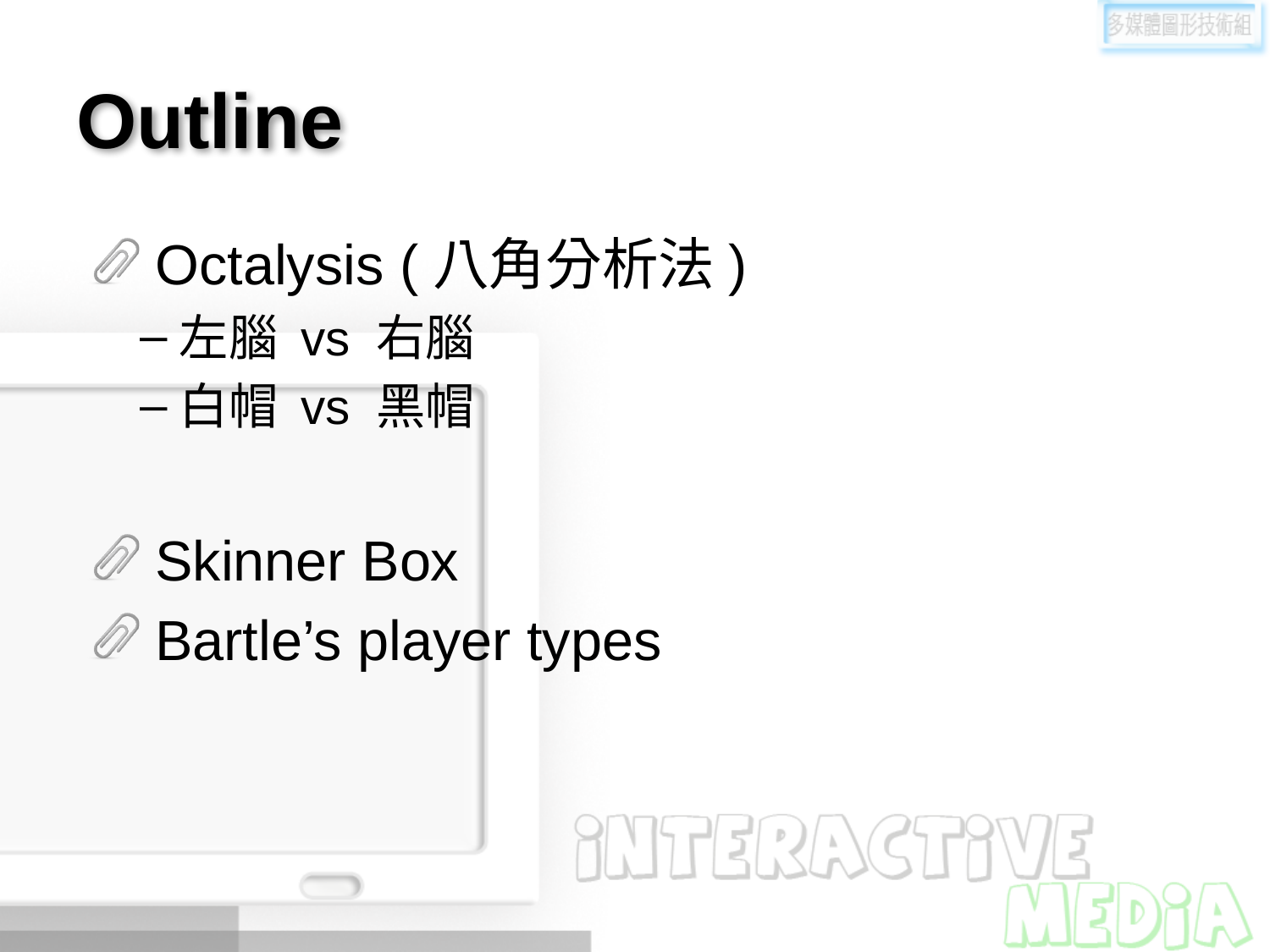

# Outline
Octalysis (八角分析法)
左腦 vs 右腦
白帽 vs 黑帽

Skinner Box
Bartle’s player types